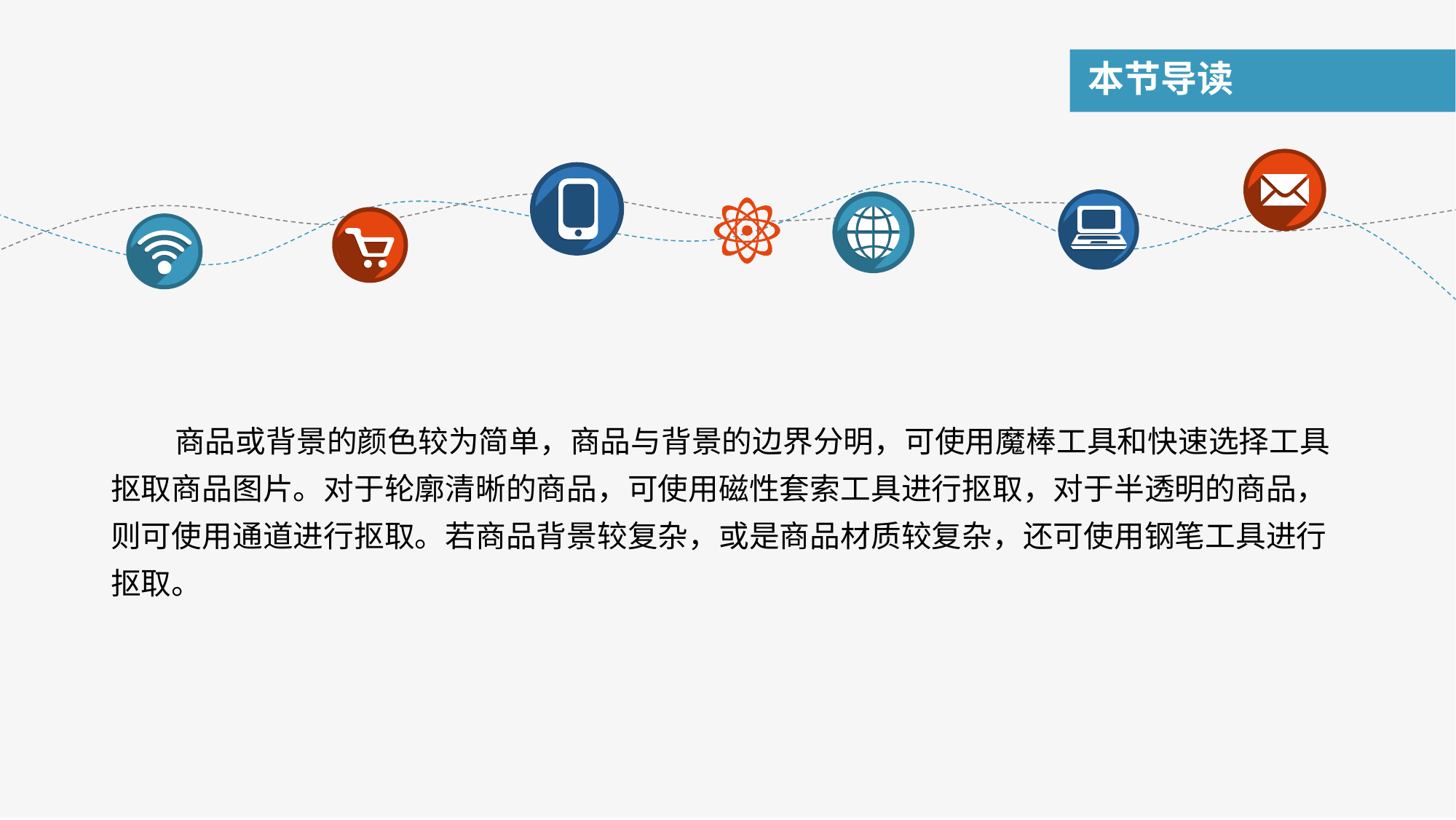

本节导读

商品或背景的颜色较为简单，商品与背景的边界分明，可使用魔棒工具和快速选择工具抠取商品图片。对于轮廓清晰的商品，可使用磁性套索工具进行抠取，对于半透明的商品，则可使用通道进行抠取。若商品背景较复杂，或是商品材质较复杂，还可使用钢笔工具进行抠取。